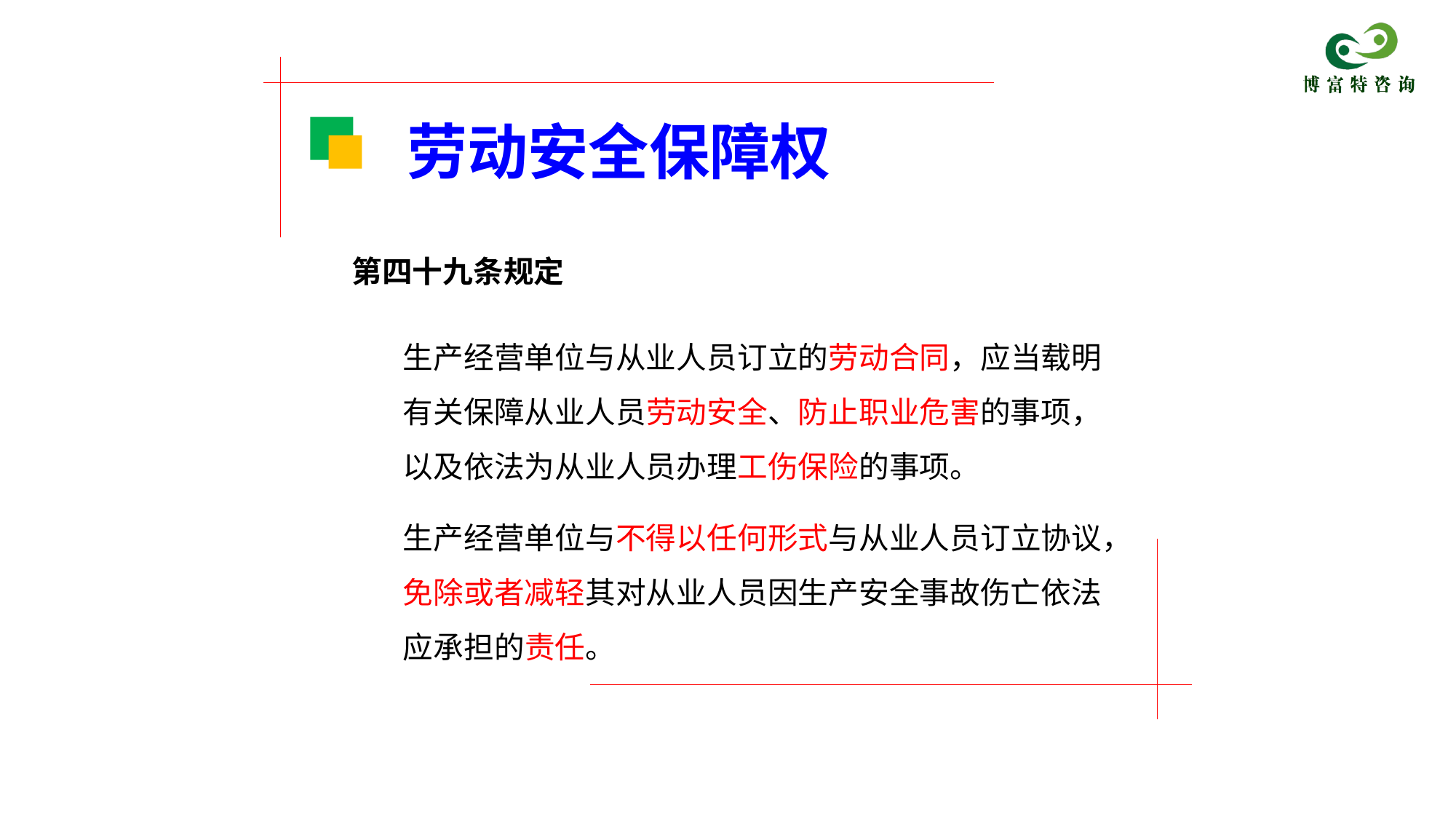

劳动安全保障权

第四十九条规定
生产经营单位与从业人员订立的劳动合同，应当载明
有关保障从业人员劳动安全、防止职业危害的事项，
以及依法为从业人员办理工伤保险的事项。
生产经营单位与不得以任何形式与从业人员订立协议，
免除或者减轻其对从业人员因生产安全事故伤亡依法
应承担的责任。